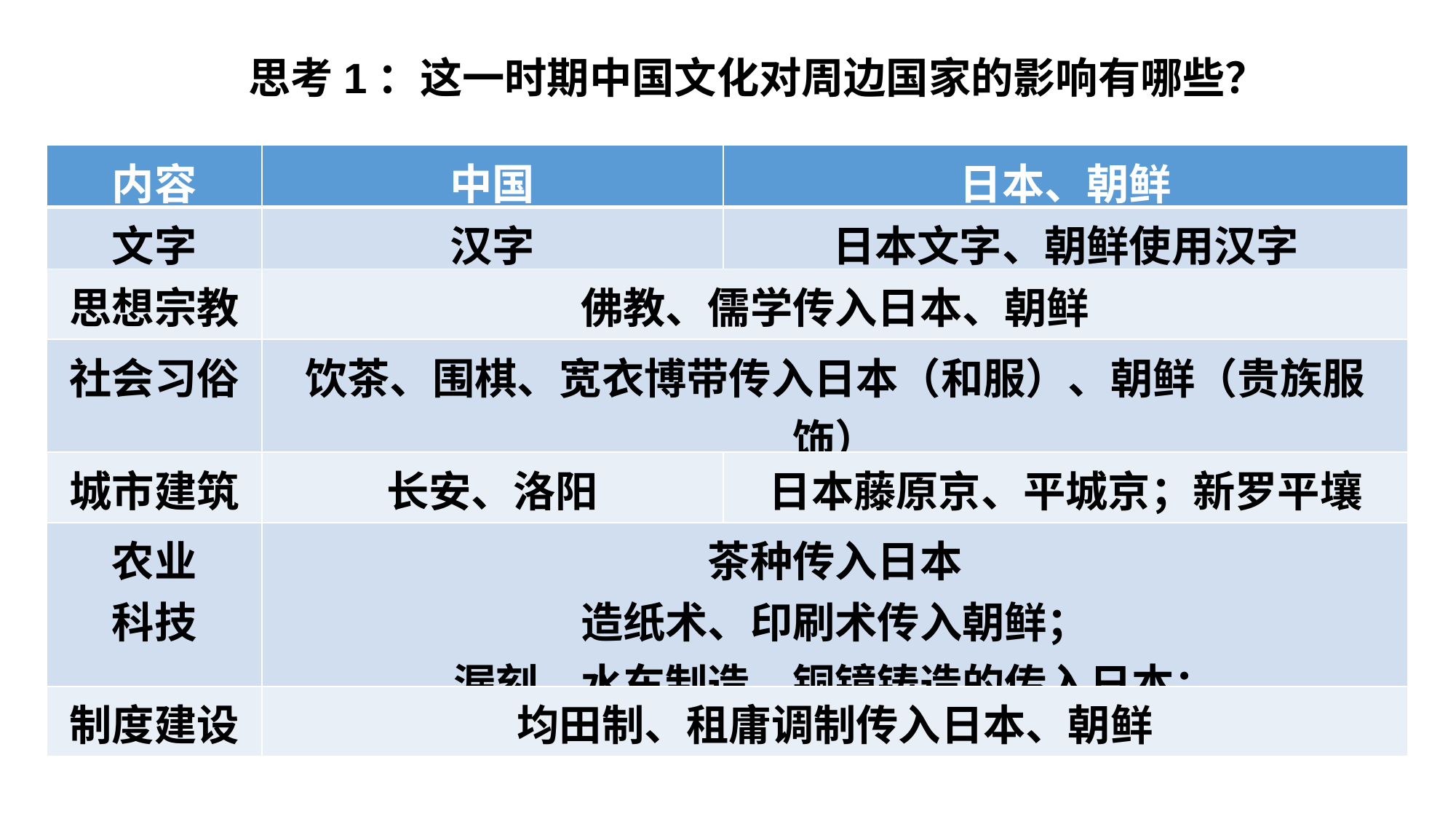

思考1：这一时期中国文化对周边国家的影响有哪些？
| 内容 | 中国 | 日本、朝鲜 |
| --- | --- | --- |
| 文字 | 汉字 | 日本文字、朝鲜使用汉字 |
| 思想宗教 | 佛教、儒学传入日本、朝鲜 |  |
| 社会习俗 | 饮茶、围棋、宽衣博带传入日本（和服）、朝鲜（贵族服饰） |  |
| 城市建筑 | 长安、洛阳 | 日本藤原京、平城京；新罗平壤 |
| 农业 科技 | 茶种传入日本 造纸术、印刷术传入朝鲜； 漏刻、水车制造、铜镜铸造的传入日本； |  |
| 制度建设 | 均田制、租庸调制传入日本、朝鲜 |  |